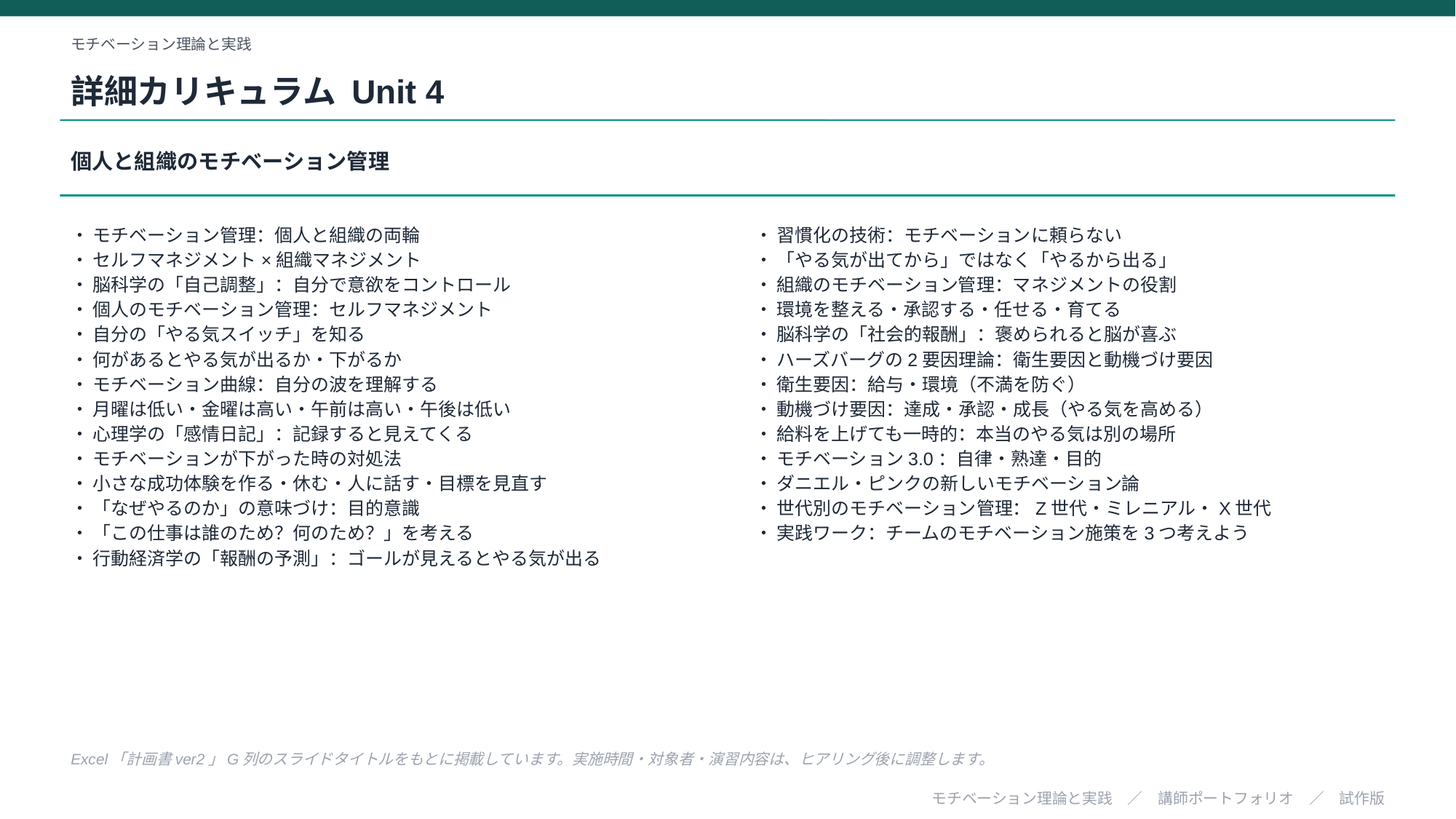

モチベーション理論と実践
詳細カリキュラム Unit 4

個人と組織のモチベーション管理

・ モチベーション管理：個人と組織の両輪
・ セルフマネジメント×組織マネジメント
・ 脳科学の「自己調整」：自分で意欲をコントロール
・ 個人のモチベーション管理：セルフマネジメント
・ 自分の「やる気スイッチ」を知る
・ 何があるとやる気が出るか・下がるか
・ モチベーション曲線：自分の波を理解する
・ 月曜は低い・金曜は高い・午前は高い・午後は低い
・ 心理学の「感情日記」：記録すると見えてくる
・ モチベーションが下がった時の対処法
・ 小さな成功体験を作る・休む・人に話す・目標を見直す
・ 「なぜやるのか」の意味づけ：目的意識
・ 「この仕事は誰のため？何のため？」を考える
・ 行動経済学の「報酬の予測」：ゴールが見えるとやる気が出る
・ 習慣化の技術：モチベーションに頼らない
・ 「やる気が出てから」ではなく「やるから出る」
・ 組織のモチベーション管理：マネジメントの役割
・ 環境を整える・承認する・任せる・育てる
・ 脳科学の「社会的報酬」：褒められると脳が喜ぶ
・ ハーズバーグの2要因理論：衛生要因と動機づけ要因
・ 衛生要因：給与・環境（不満を防ぐ）
・ 動機づけ要因：達成・承認・成長（やる気を高める）
・ 給料を上げても一時的：本当のやる気は別の場所
・ モチベーション3.0：自律・熟達・目的
・ ダニエル・ピンクの新しいモチベーション論
・ 世代別のモチベーション管理：Z世代・ミレニアル・X世代
・ 実践ワーク：チームのモチベーション施策を3つ考えよう
Excel「計画書ver2」G列のスライドタイトルをもとに掲載しています。実施時間・対象者・演習内容は、ヒアリング後に調整します。
モチベーション理論と実践　／　講師ポートフォリオ　／　試作版